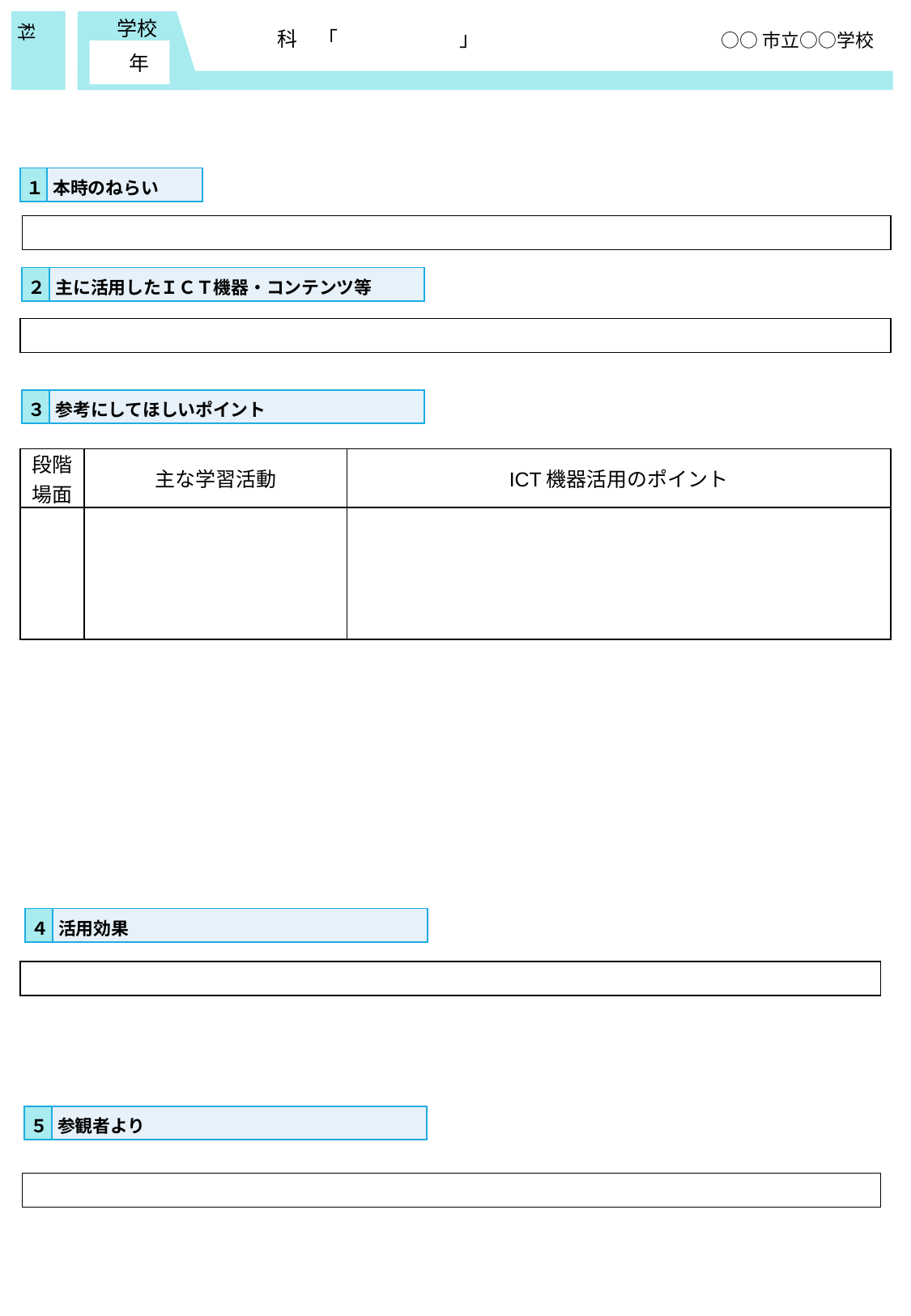

科
　　　科　「　　　　　　」
　学校
○○市立○○学校
　年
Ａ一斉学習（Ａ１）

Ｂ個別学習（Ｂ１）
Ｂ個別学習（Ｂ２）
| １ | 本時のねらい |
| --- | --- |
Ｂ個別学習（Ｂ３）

Ｂ個別学習（Ｂ４）
| ２ | 主に活用したＩＣＴ機器・コンテンツ等 |
| --- | --- |
Ｂ個別学習（Ｂ５）

Ｃ協働学習（Ｃ１）
| ３ | 参考にしてほしいポイント |
| --- | --- |

Ｃ協働学習（Ｃ２）
| 段階場面 | 主な学習活動 | ICT機器活用のポイント |
| --- | --- | --- |
|  |  |  |
Ｃ協働学習（Ｃ３）
Ｃ協働学習（Ｃ４）

＋
| ４ | 活用効果 |
| --- | --- |

| ５ | 参観者より |
| --- | --- |